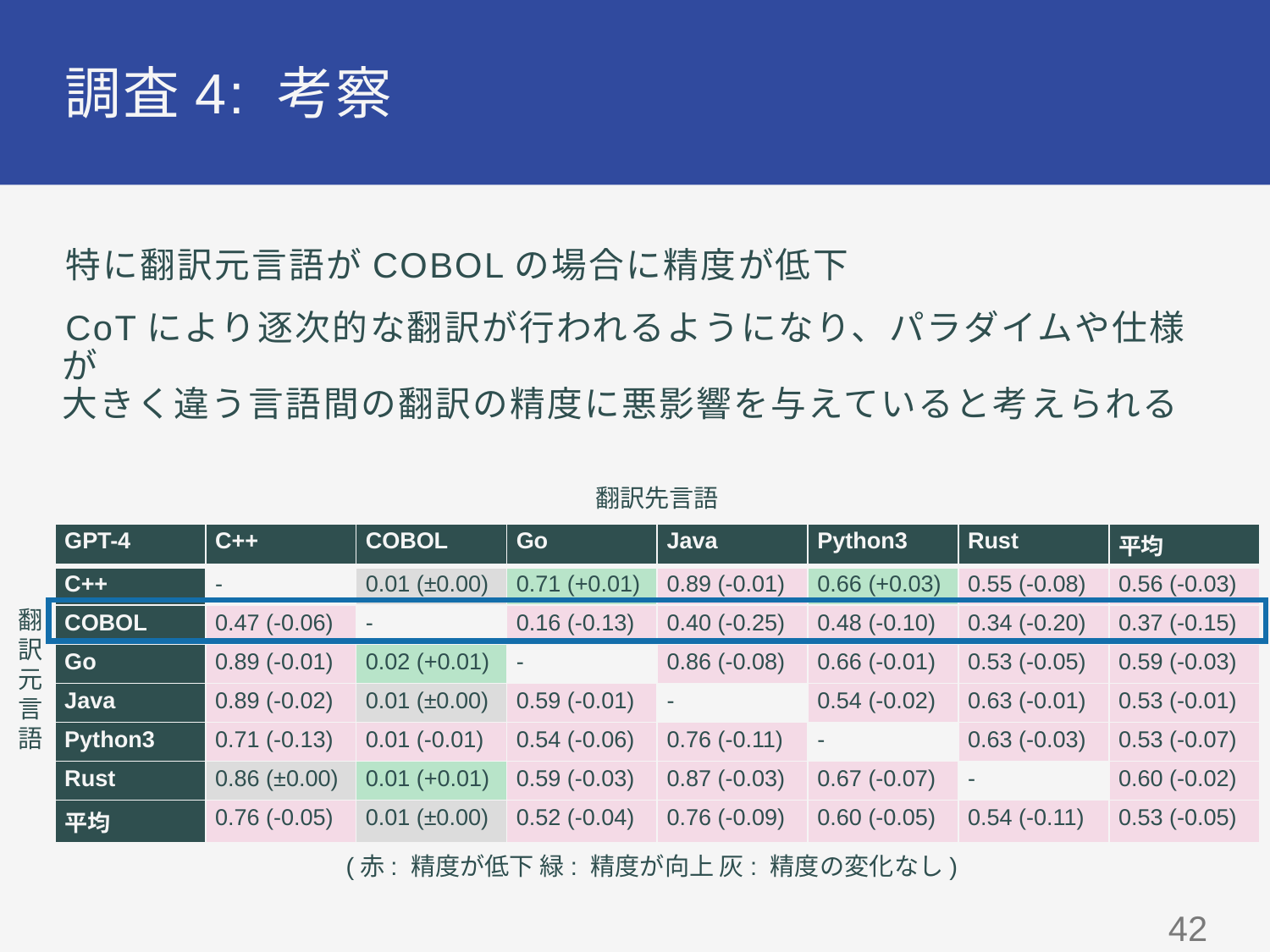

# 調査4: 考察
特に翻訳元言語がCOBOLの場合に精度が低下
CoTにより逐次的な翻訳が行われるようになり、パラダイムや仕様が
大きく違う言語間の翻訳の精度に悪影響を与えていると考えられる
翻訳先言語
| GPT-4 | C++ | COBOL | Go | Java | Python3 | Rust | 平均 |
| --- | --- | --- | --- | --- | --- | --- | --- |
| C++ | - | 0.01 (±0.00) | 0.71 (+0.01) | 0.89 (-0.01) | 0.66 (+0.03) | 0.55 (-0.08) | 0.56 (-0.03) |
| COBOL | 0.47 (-0.06) | - | 0.16 (-0.13) | 0.40 (-0.25) | 0.48 (-0.10) | 0.34 (-0.20) | 0.37 (-0.15) |
| Go | 0.89 (-0.01) | 0.02 (+0.01) | - | 0.86 (-0.08) | 0.66 (-0.01) | 0.53 (-0.05) | 0.59 (-0.03) |
| Java | 0.89 (-0.02) | 0.01 (±0.00) | 0.59 (-0.01) | - | 0.54 (-0.02) | 0.63 (-0.01) | 0.53 (-0.01) |
| Python3 | 0.71 (-0.13) | 0.01 (-0.01) | 0.54 (-0.06) | 0.76 (-0.11) | - | 0.63 (-0.03) | 0.53 (-0.07) |
| Rust | 0.86 (±0.00) | 0.01 (+0.01) | 0.59 (-0.03) | 0.87 (-0.03) | 0.67 (-0.07) | - | 0.60 (-0.02) |
| 平均 | 0.76 (-0.05) | 0.01 (±0.00) | 0.52 (-0.04) | 0.76 (-0.09) | 0.60 (-0.05) | 0.54 (-0.11) | 0.53 (-0.05) |
翻訳元言語

(赤: 精度が低下 緑: 精度が向上 灰: 精度の変化なし)
42